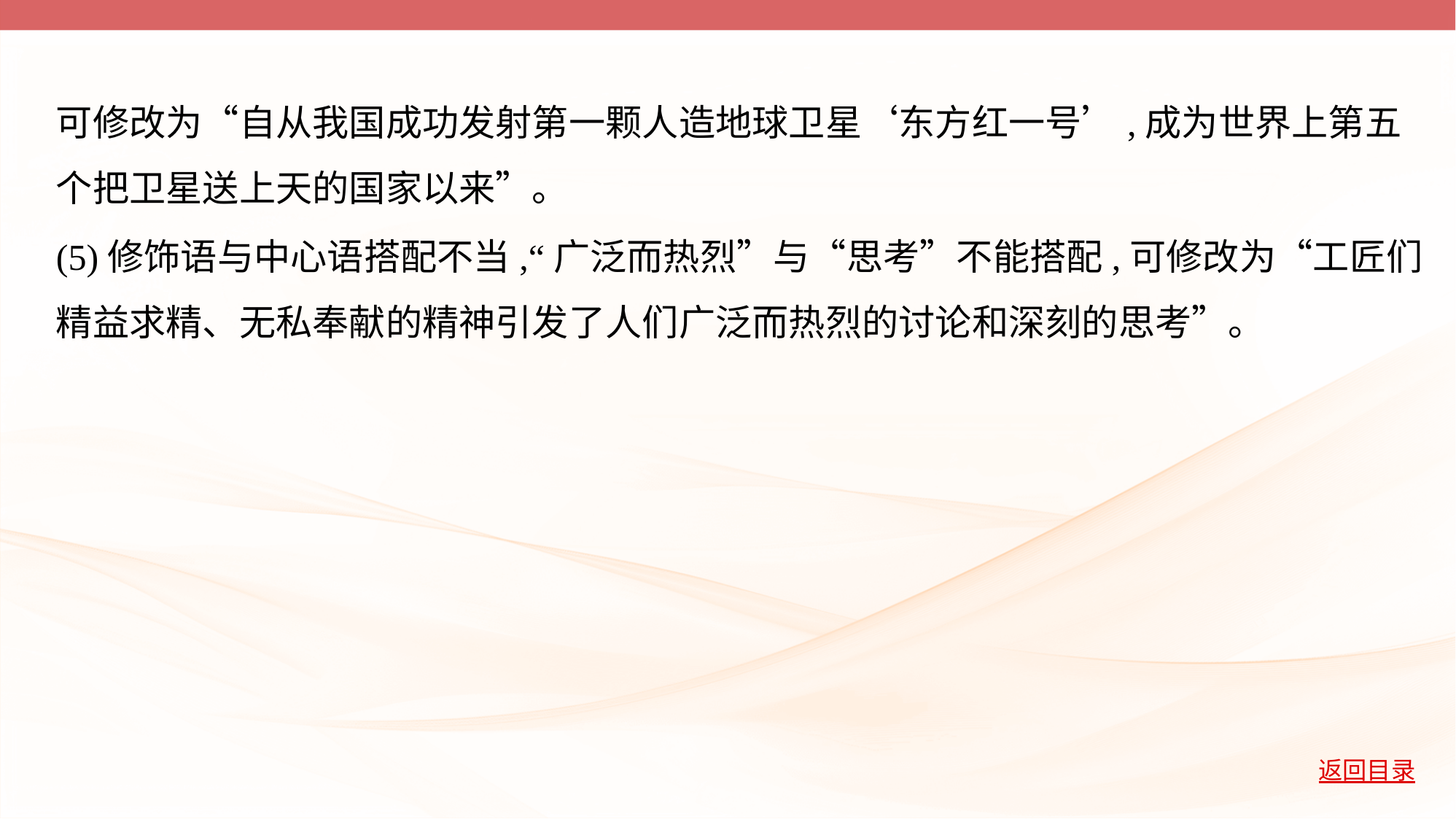

可修改为“自从我国成功发射第一颗人造地球卫星‘东方红一号’,成为世界上第五
个把卫星送上天的国家以来”。
(5)修饰语与中心语搭配不当,“广泛而热烈”与“思考”不能搭配,可修改为“工匠们
精益求精、无私奉献的精神引发了人们广泛而热烈的讨论和深刻的思考”。